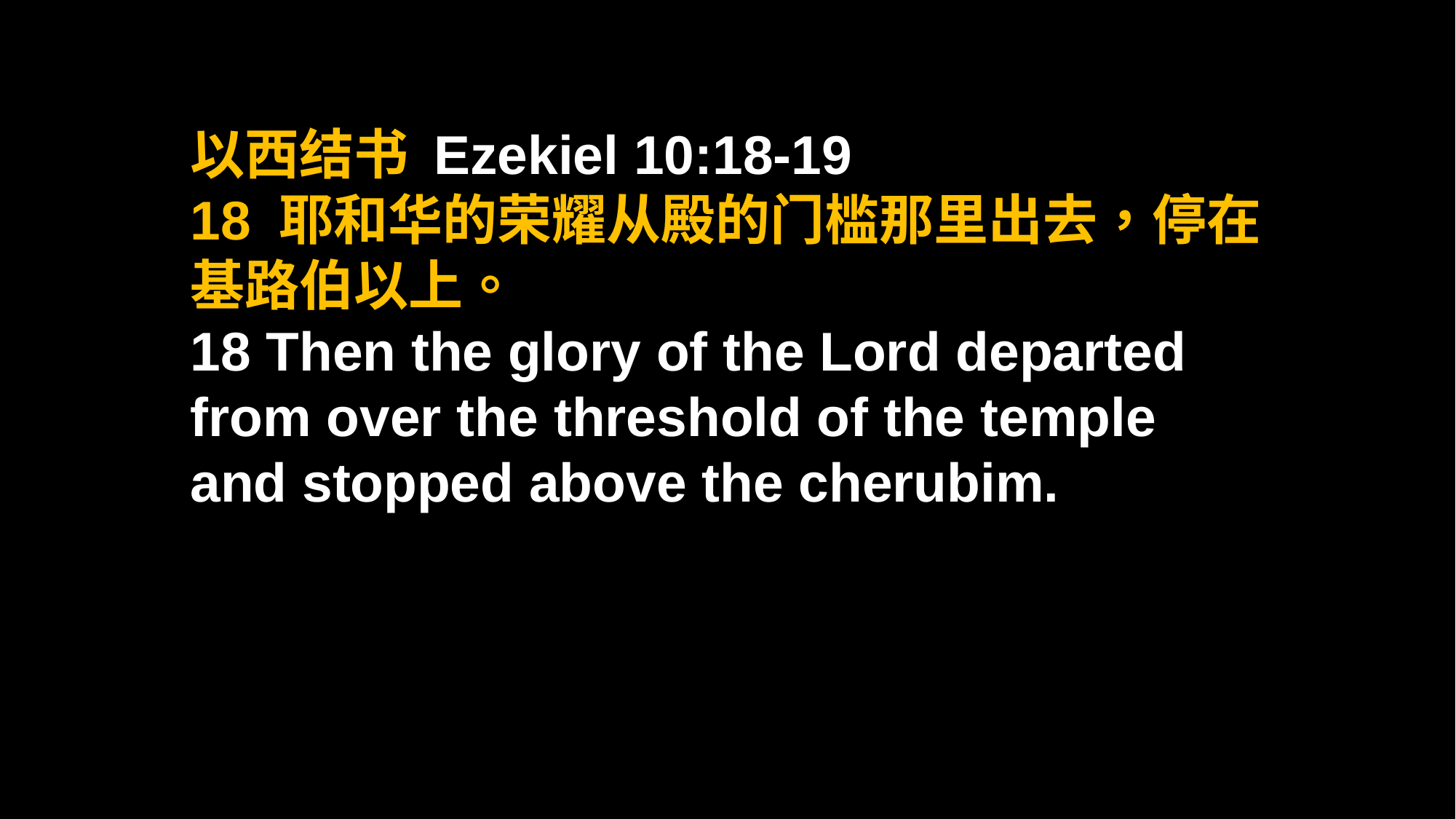

以西结书 Ezekiel 10:18-19
18 耶和华的荣耀从殿的门槛那里出去，停在基路伯以上。
18 Then the glory of the Lord departed from over the threshold of the temple and stopped above the cherubim.